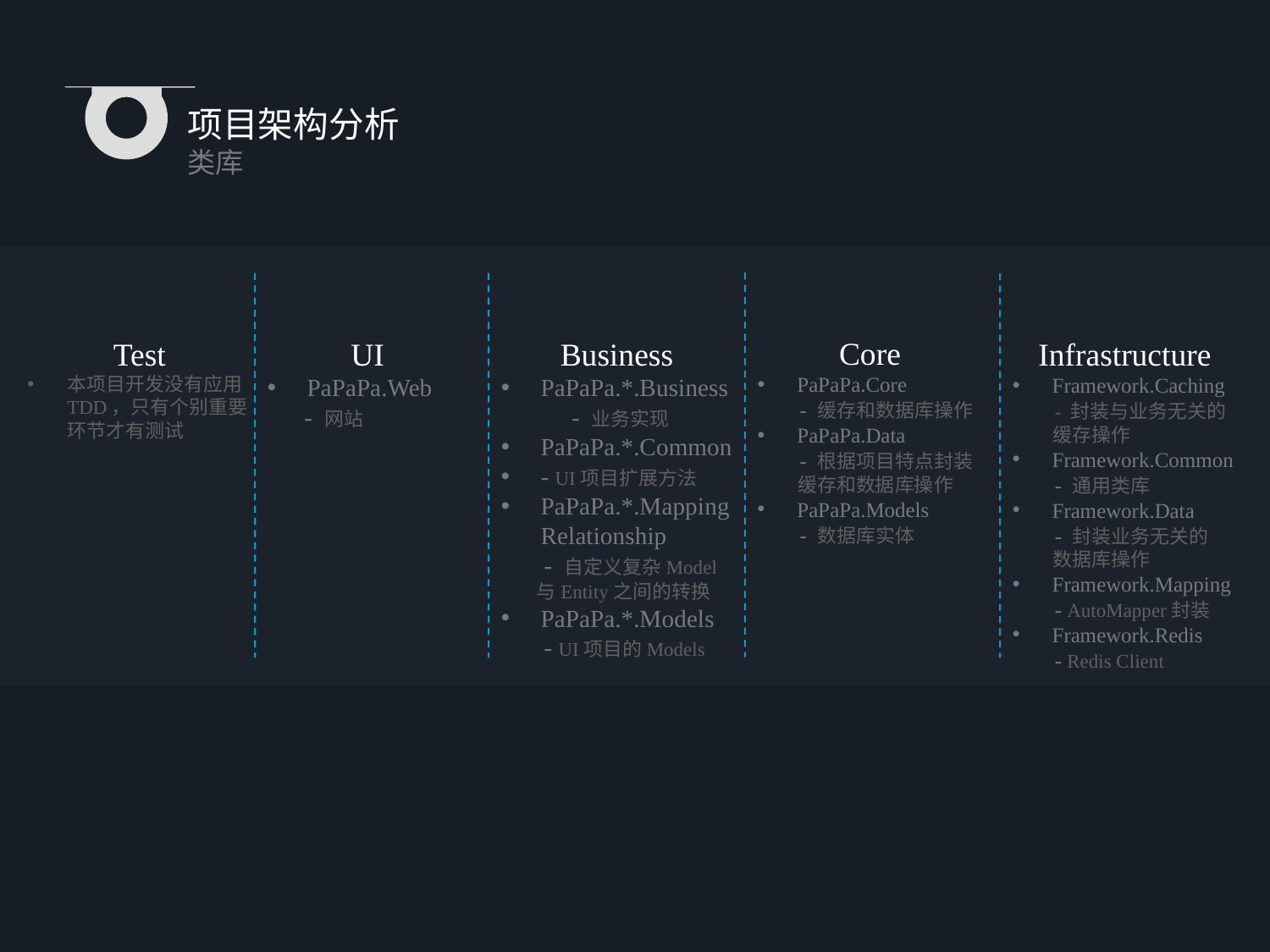

项目架构分析
类库

Core
PaPaPa.Core
        - 缓存和数据库操作
PaPaPa.Data
        - 根据项目特点封装
        缓存和数据库操作
PaPaPa.Models
        - 数据库实体

Test
本项目开发没有应用TDD，只有个别重要环节才有测试
UI
PaPaPa.Web
      - 网站
Business
PaPaPa.*.Business      - 业务实现
PaPaPa.*.Common
- UI项目扩展方法
PaPaPa.*.MappingRelationship
       - 自定义复杂Model
       与Entity之间的转换
PaPaPa.*.Models
       - UI项目的Models
Infrastructure
Framework.Caching
        - 封装与业务无关的
        缓存操作
Framework.Common
        - 通用类库
Framework.Data
        - 封装业务无关的
        数据库操作
Framework.Mapping
        - AutoMapper封装
Framework.Redis
        - Redis Client